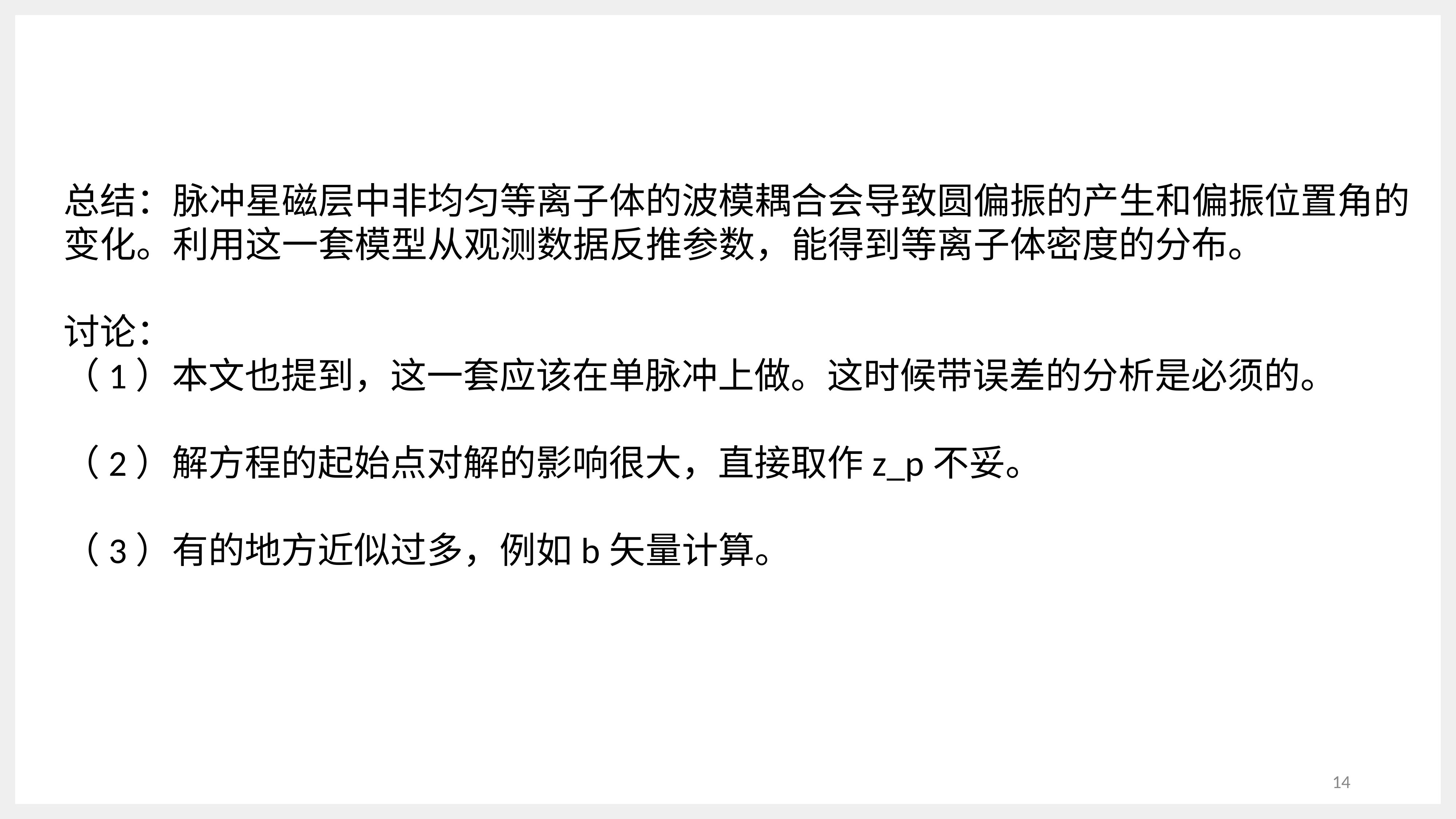

总结：脉冲星磁层中非均匀等离子体的波模耦合会导致圆偏振的产生和偏振位置角的
变化。利用这一套模型从观测数据反推参数，能得到等离子体密度的分布。

讨论：
（1）本文也提到，这一套应该在单脉冲上做。这时候带误差的分析是必须的。

（2）解方程的起始点对解的影响很大，直接取作z_p不妥。

（3）有的地方近似过多，例如b矢量计算。
14